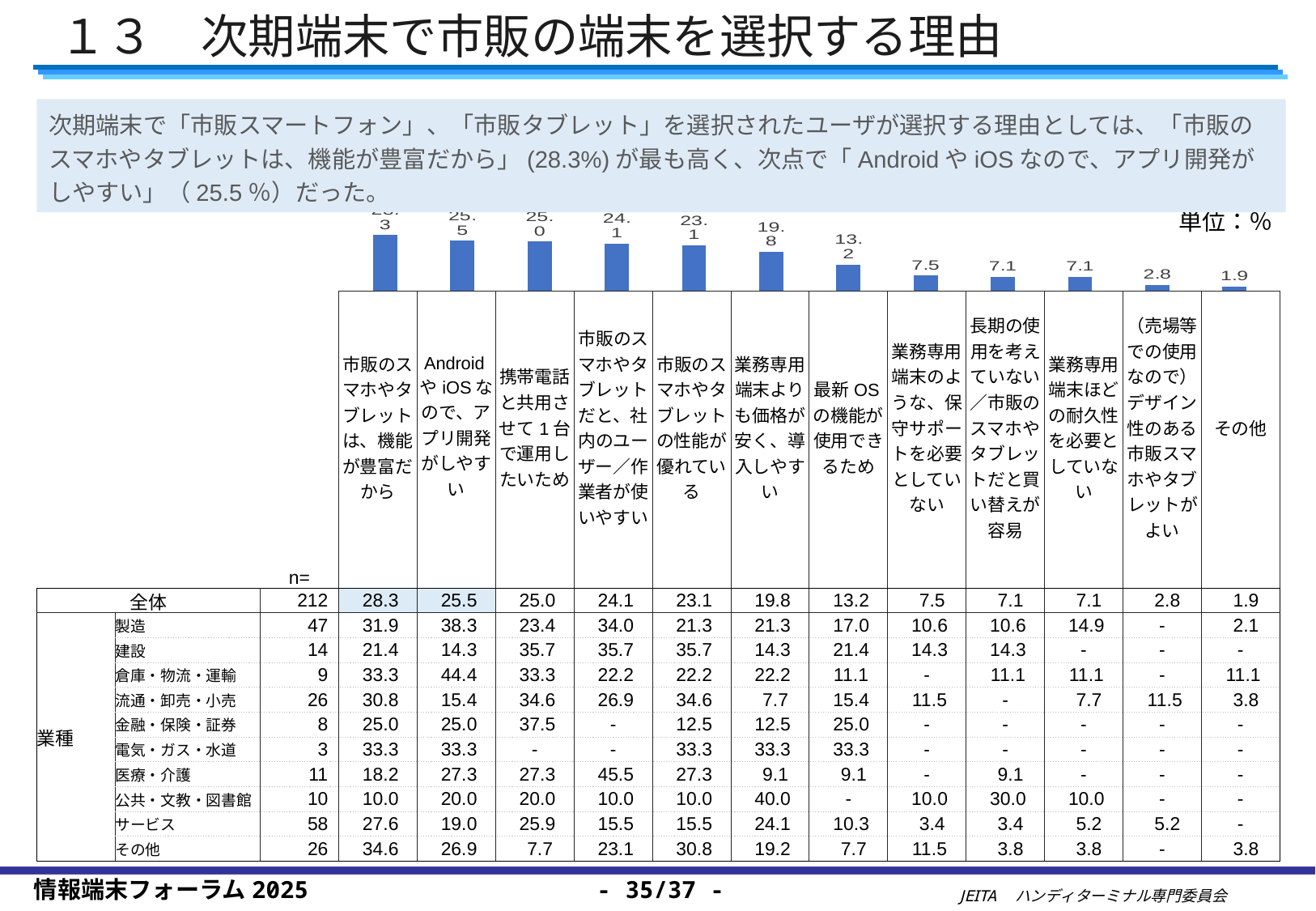

１３　次期端末で市販の端末を選択する理由

次期端末で「市販スマートフォン」、「市販タブレット」を選択されたユーザが選択する理由としては、「市販のスマホやタブレットは、機能が豊富だから」(28.3%)が最も高く、次点で「AndroidやiOSなので、アプリ開発がしやすい」（25.5％）だった。

### Chart

| Category |  |
|---|---|
| 市販のスマホやタブレットは、機能が豊富だから | 28.30188679245283 |
| AndroidやiOSなので、アプリ開発がしやすい | 25.471698113207548 |
| 携帯電話と共用させて1台で運用したいため | 25.0 |
| 市販のスマホやタブレットだと、社内のユーザー／作業者が使いやすい | 24.056603773584907 |
| 市販のスマホやタブレットの性能が優れている | 23.11320754716981 |
| 業務専用端末よりも価格が安く、導入しやすい | 19.81132075471698 |
| 最新OSの機能が使用できるため | 13.20754716981132 |
| 業務専用端末のような、保守サポートを必要としていない | 7.547169811320755 |
| 長期の使用を考えていない／市販のスマホやタブレットだと買い替えが容易 | 7.0754716981132075 |
| 業務専用端末ほどの耐久性を必要としていない | 7.0754716981132075 |
| （売場等での使用なので）デザイン性のある市販スマホやタブレットがよい | 2.830188679245283 |
| その他 | 1.8867924528301887 |
単位：％
|  |  | n= | 市販のスマホやタブレットは、機能が豊富だから | AndroidやiOSなので、アプリ開発がしやすい | 携帯電話と共用させて1台で運用したいため | 市販のスマホやタブレットだと、社内のユーザー／作業者が使いやすい | 市販のスマホやタブレットの性能が優れている | 業務専用端末よりも価格が安く、導入しやすい | 最新OSの機能が使用できるため | 業務専用端末のような、保守サポートを必要としていない | 長期の使用を考えていない／市販のスマホやタブレットだと買い替えが容易 | 業務専用端末ほどの耐久性を必要としていない | （売場等での使用なので）デザイン性のある市販スマホやタブレットがよい | その他 |
| --- | --- | --- | --- | --- | --- | --- | --- | --- | --- | --- | --- | --- | --- | --- |
|  |  |  |  |  |  |  |  |  |  |  |  |  |  |  |
| 全体 |  | 212 | 28.3 | 25.5 | 25.0 | 24.1 | 23.1 | 19.8 | 13.2 | 7.5 | 7.1 | 7.1 | 2.8 | 1.9 |
| 業種 | 製造 | 47 | 31.9 | 38.3 | 23.4 | 34.0 | 21.3 | 21.3 | 17.0 | 10.6 | 10.6 | 14.9 | - | 2.1 |
|  | 建設 | 14 | 21.4 | 14.3 | 35.7 | 35.7 | 35.7 | 14.3 | 21.4 | 14.3 | 14.3 | - | - | - |
|  | 倉庫・物流・運輸 | 9 | 33.3 | 44.4 | 33.3 | 22.2 | 22.2 | 22.2 | 11.1 | - | 11.1 | 11.1 | - | 11.1 |
|  | 流通・卸売・小売 | 26 | 30.8 | 15.4 | 34.6 | 26.9 | 34.6 | 7.7 | 15.4 | 11.5 | - | 7.7 | 11.5 | 3.8 |
|  | 金融・保険・証券 | 8 | 25.0 | 25.0 | 37.5 | - | 12.5 | 12.5 | 25.0 | - | - | - | - | - |
|  | 電気・ガス・水道 | 3 | 33.3 | 33.3 | - | - | 33.3 | 33.3 | 33.3 | - | - | - | - | - |
|  | 医療・介護 | 11 | 18.2 | 27.3 | 27.3 | 45.5 | 27.3 | 9.1 | 9.1 | - | 9.1 | - | - | - |
|  | 公共・文教・図書館 | 10 | 10.0 | 20.0 | 20.0 | 10.0 | 10.0 | 40.0 | - | 10.0 | 30.0 | 10.0 | - | - |
|  | サービス | 58 | 27.6 | 19.0 | 25.9 | 15.5 | 15.5 | 24.1 | 10.3 | 3.4 | 3.4 | 5.2 | 5.2 | - |
|  | その他 | 26 | 34.6 | 26.9 | 7.7 | 23.1 | 30.8 | 19.2 | 7.7 | 11.5 | 3.8 | 3.8 | - | 3.8 |